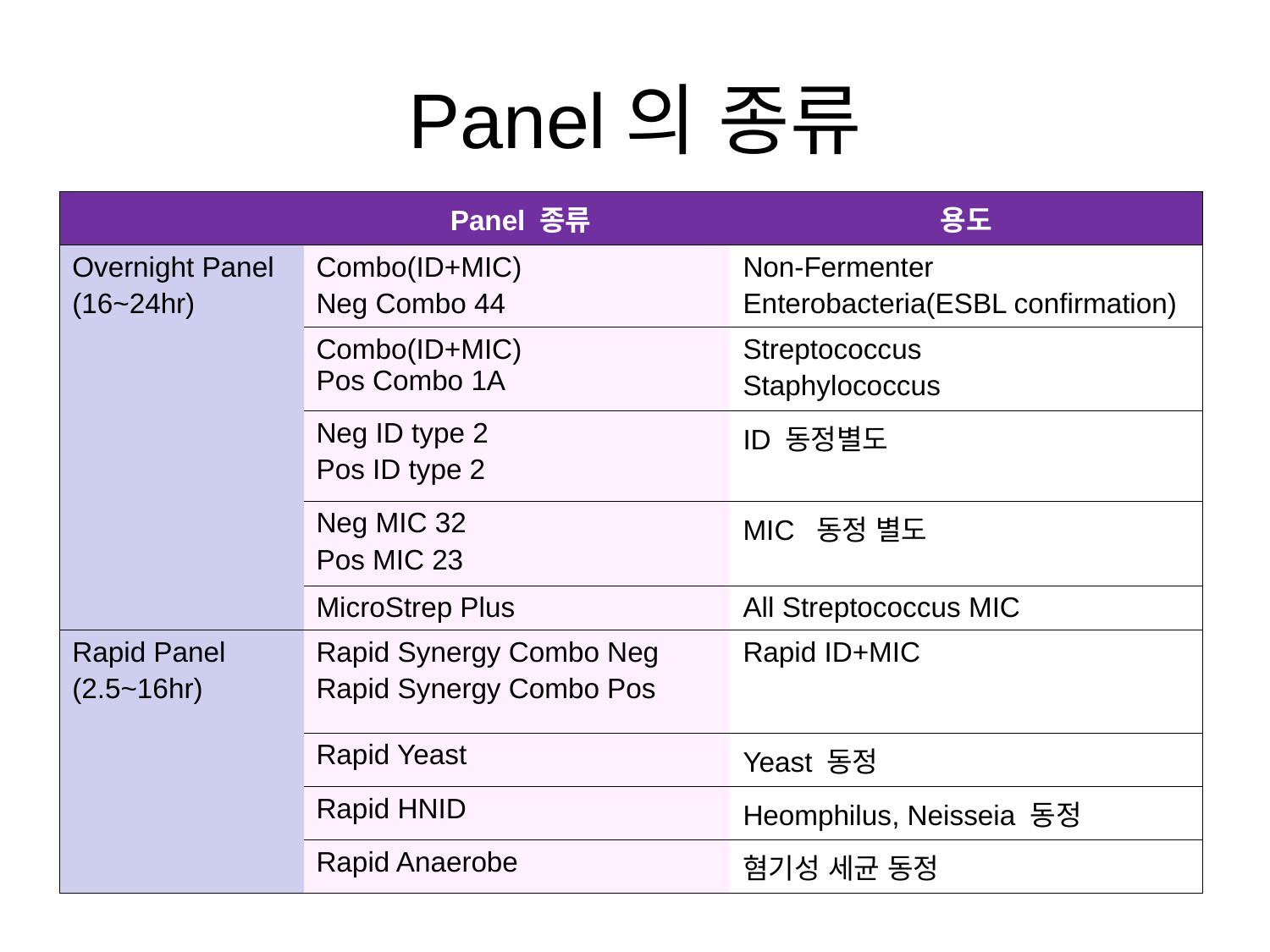

# Panel의 종류
|  | Panel 종류 | 용도 |
| --- | --- | --- |
| Overnight Panel (16~24hr) | Combo(ID+MIC) Neg Combo 44 | Non-Fermenter Enterobacteria(ESBL confirmation) |
|  | Combo(ID+MIC) Pos Combo 1A | Streptococcus Staphylococcus |
|  | Neg ID type 2 Pos ID type 2 | ID 동정별도 |
|  | Neg MIC 32 Pos MIC 23 | MIC 동정 별도 |
|  | MicroStrep Plus | All Streptococcus MIC |
| Rapid Panel (2.5~16hr) | Rapid Synergy Combo Neg Rapid Synergy Combo Pos | Rapid ID+MIC |
|  | Rapid Yeast | Yeast 동정 |
|  | Rapid HNID | Heomphilus, Neisseia 동정 |
|  | Rapid Anaerobe | 혐기성 세균 동정 |